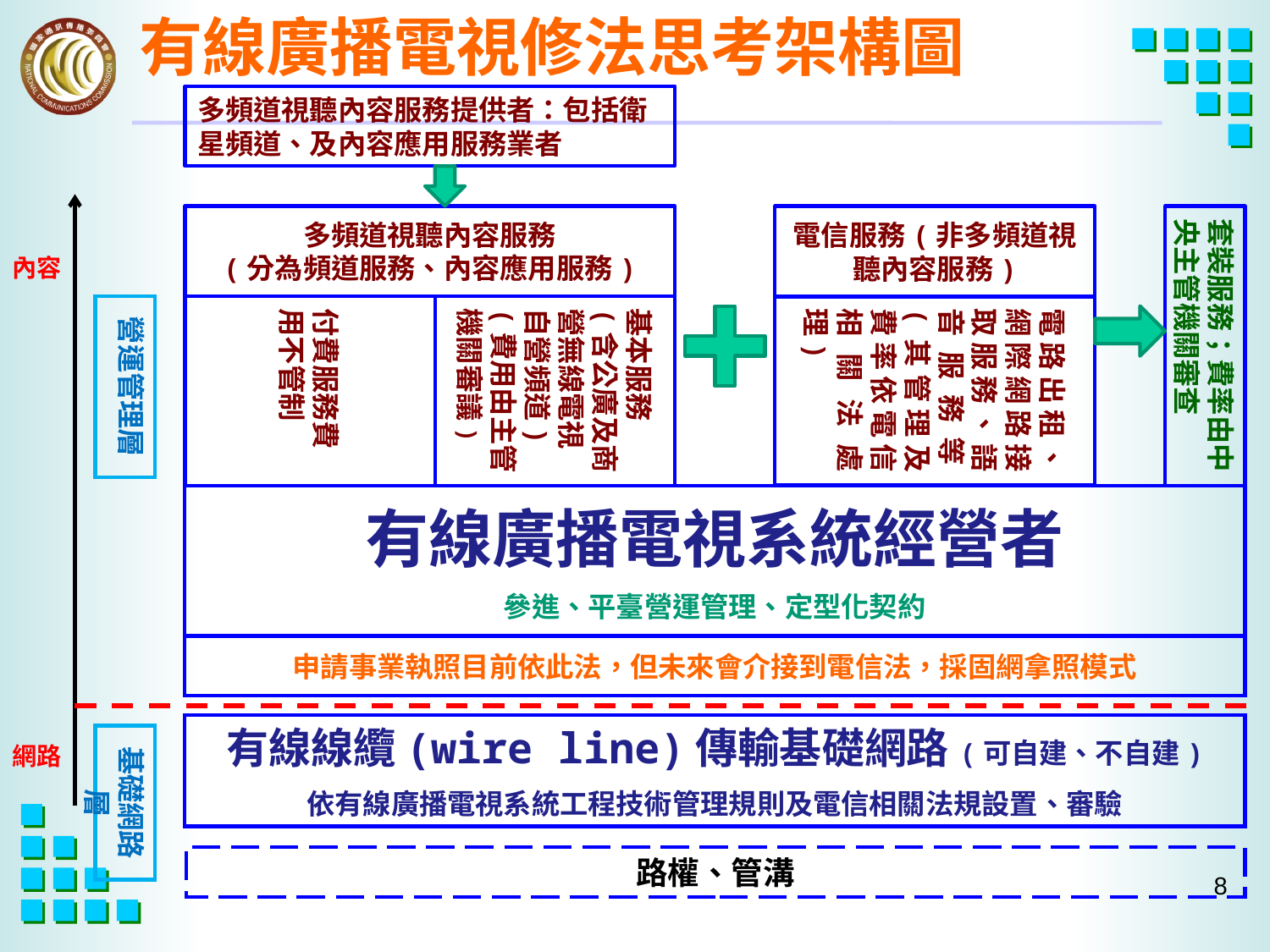

有線廣播電視修法思考架構圖
多頻道視聽內容服務提供者：包括衛星頻道、及內容應用服務業者

多頻道視聽內容服務
(分為頻道服務、內容應用服務)
付費服務費用不管制
基本服務(含公廣及商營無線電視自營頻道) (費用由主管機關審議)
電信服務(非多頻道視聽內容服務)
電路出租、網際網路接取服務、語音服務等(其管理及費率依電信相關法處理)
套裝服務；費率由中央主管機關審查
內容
營運管理層

有線廣播電視系統經營者
參進、平臺營運管理、定型化契約
申請事業執照目前依此法，但未來會介接到電信法，採固網拿照模式

有線線纜(wire line)傳輸基礎網路(可自建、不自建)
依有線廣播電視系統工程技術管理規則及電信相關法規設置、審驗
基礎網路層
網路
路權、管溝
8